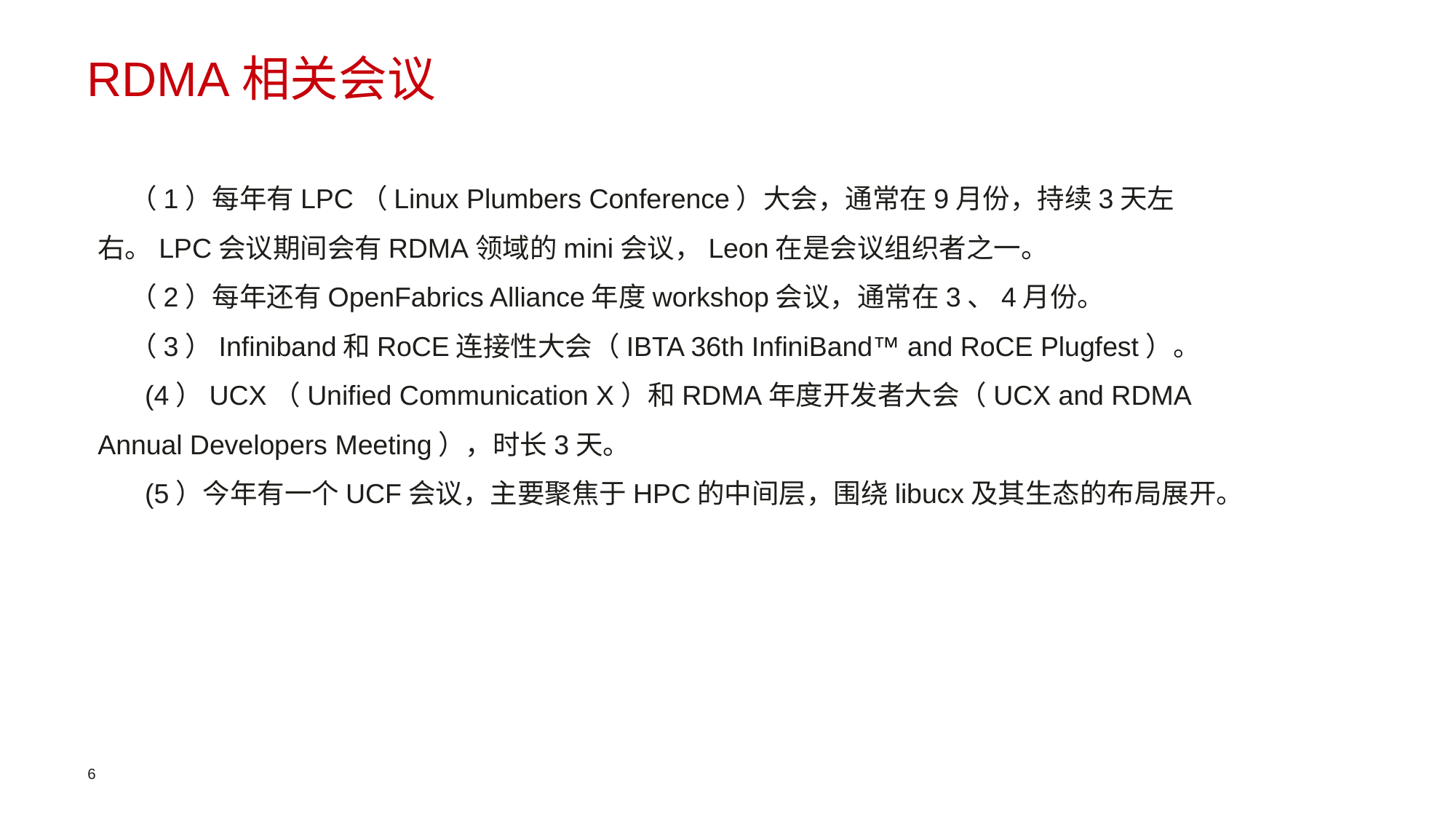

RDMA相关会议
（1）每年有LPC（Linux Plumbers Conference）大会，通常在9月份，持续3天左右。LPC会议期间会有RDMA领域的mini会议，Leon在是会议组织者之一。
（2）每年还有OpenFabrics Alliance年度workshop会议，通常在3、4月份。
（3）Infiniband和RoCE连接性大会（IBTA 36th InfiniBand™ and RoCE Plugfest）。
  (4）UCX（Unified Communication X）和RDMA年度开发者大会（UCX and RDMA Annual Developers Meeting），时长3天。
  (5）今年有一个UCF会议，主要聚焦于HPC的中间层，围绕libucx及其生态的布局展开。